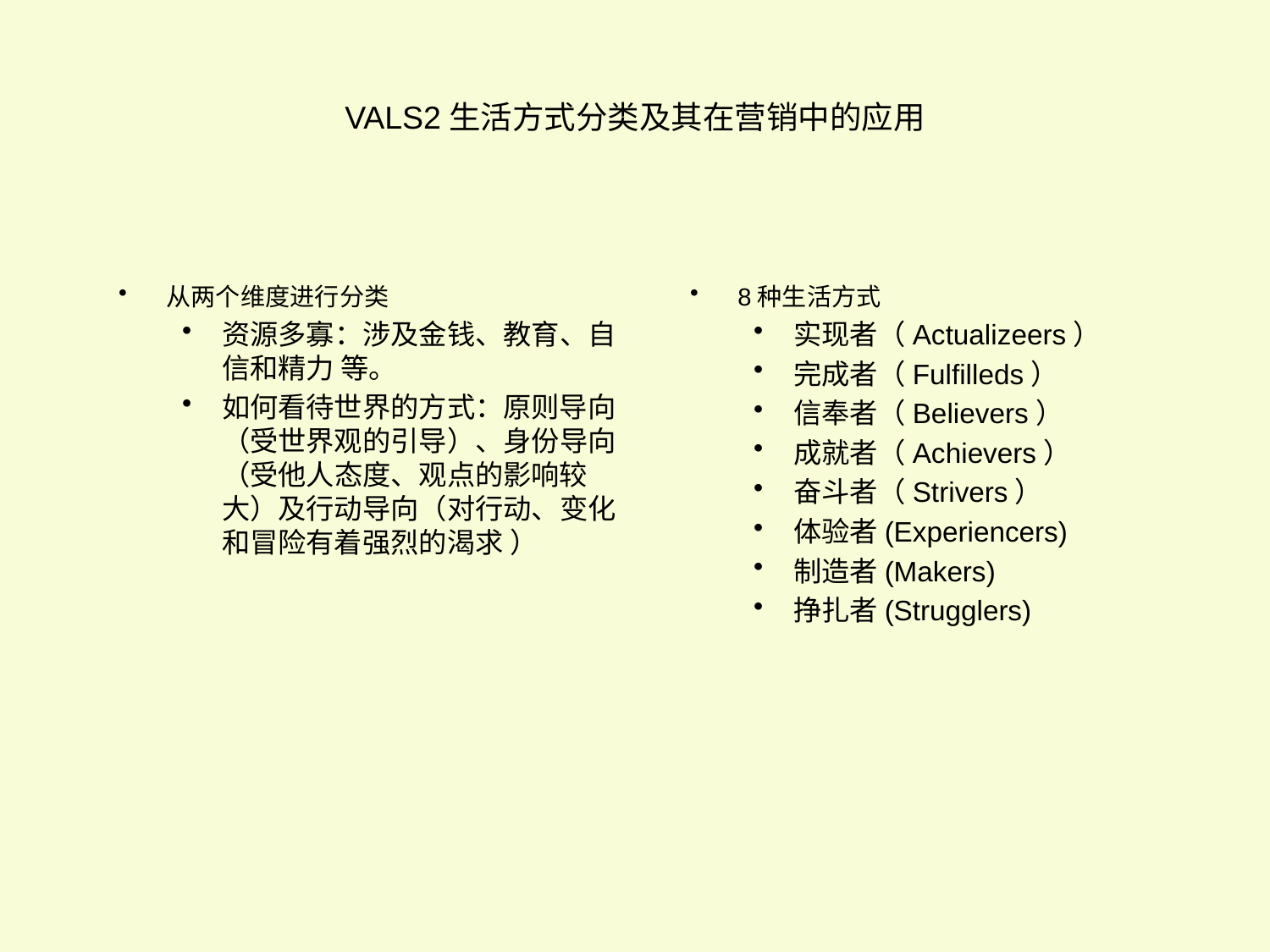

# VALS2生活方式分类及其在营销中的应用
从两个维度进行分类
资源多寡：涉及金钱、教育、自信和精力 等。
如何看待世界的方式：原则导向（受世界观的引导）、身份导向（受他人态度、观点的影响较大）及行动导向（对行动、变化和冒险有着强烈的渴求 ）
8种生活方式
实现者（Actualizeers）
完成者（Fulfilleds）
信奉者（Believers）
成就者（Achievers）
奋斗者（Strivers）
体验者(Experiencers)
制造者(Makers)
挣扎者(Strugglers)